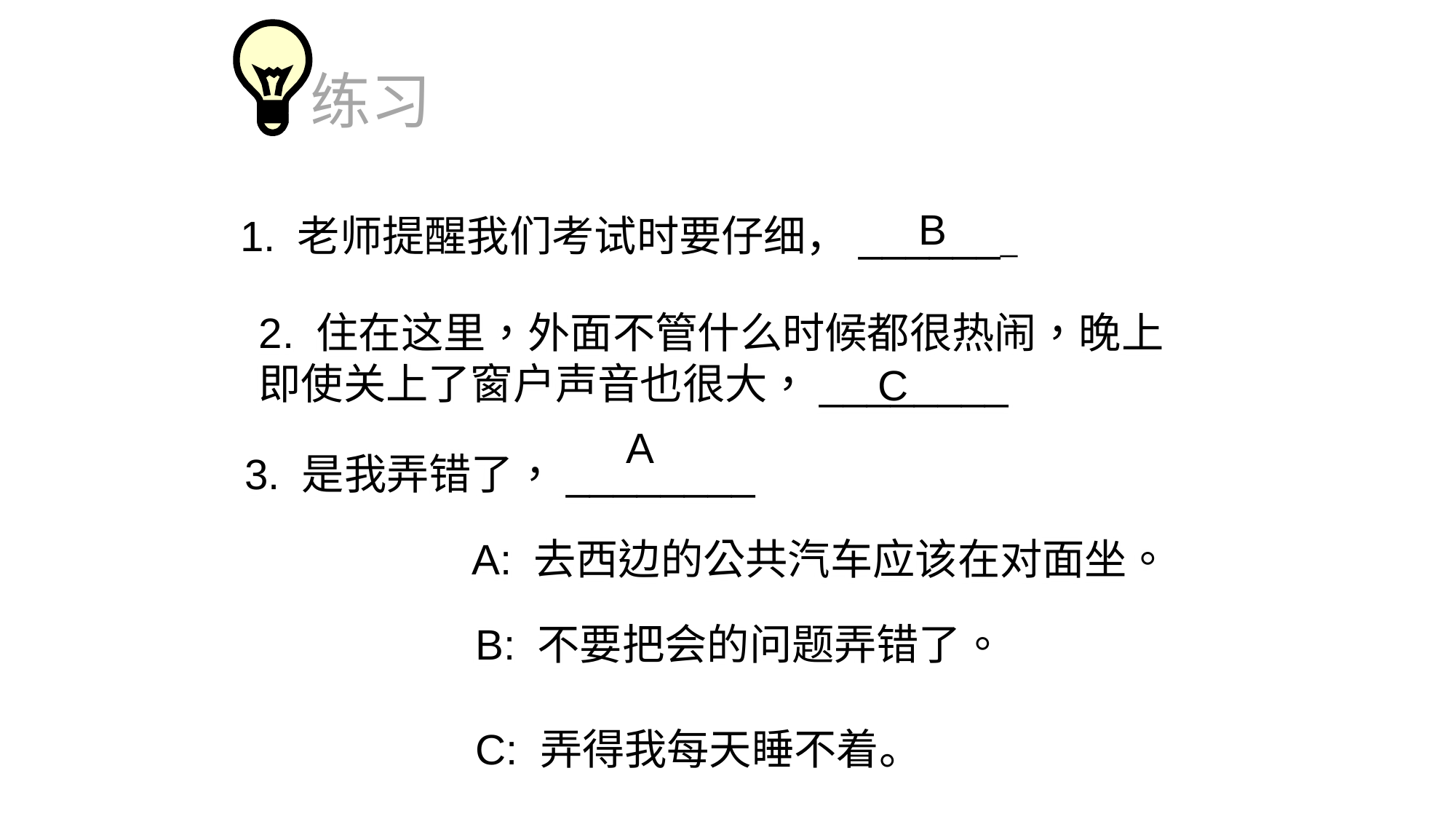

练习
B
1. 老师提醒我们考试时要仔细，_______
2. 住在这里，外面不管什么时候都很热闹，晚上即使关上了窗户声音也很大，________
C
A
3. 是我弄错了，________
A: 去西边的公共汽车应该在对面坐。
B: 不要把会的问题弄错了。
C: 弄得我每天睡不着。